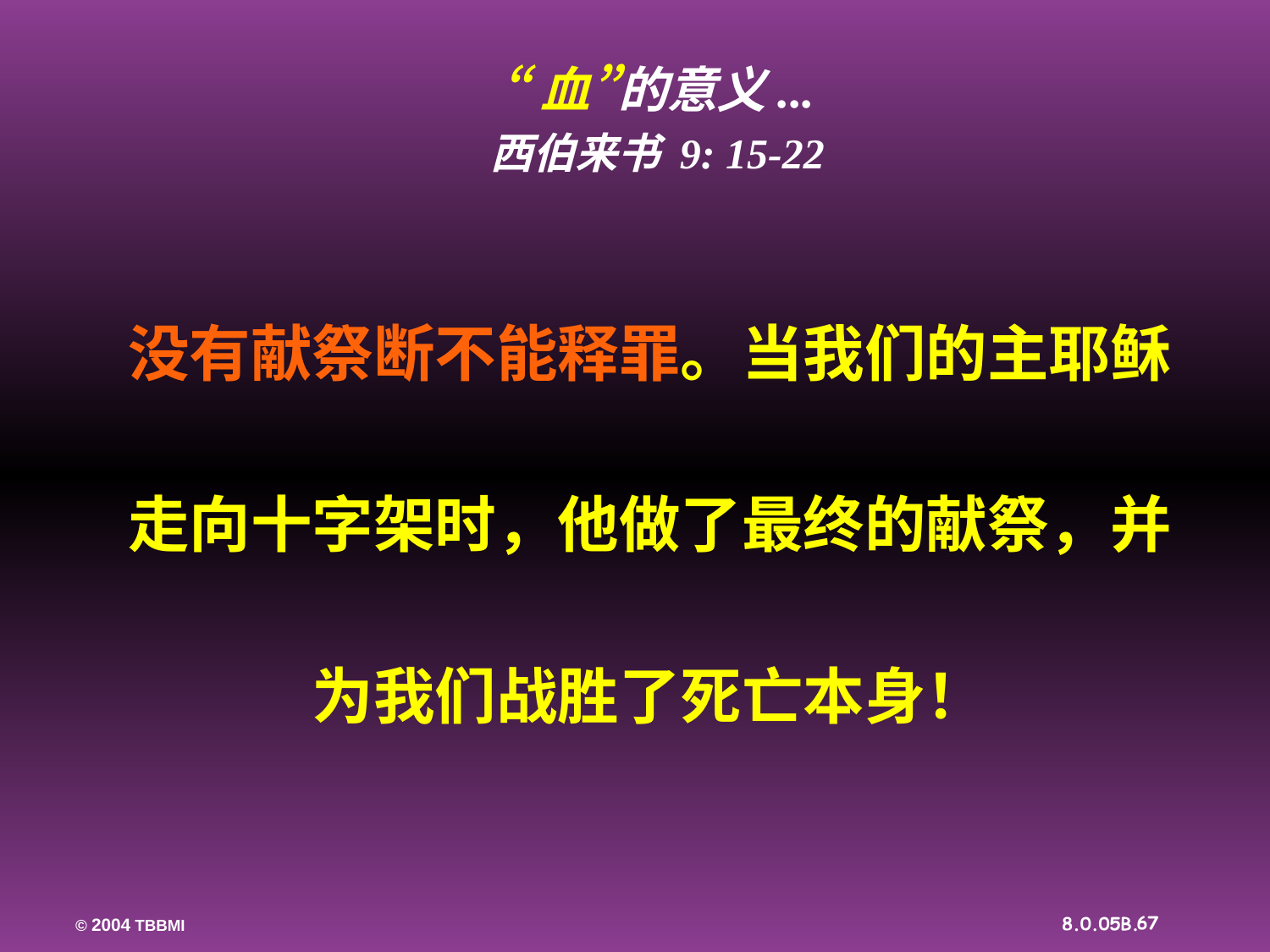

“血”的意义...
西伯来书 9: 15-22
没有献祭断不能释罪。当我们的主耶稣走向十字架时，他做了最终的献祭，并为我们战胜了死亡本身！

67